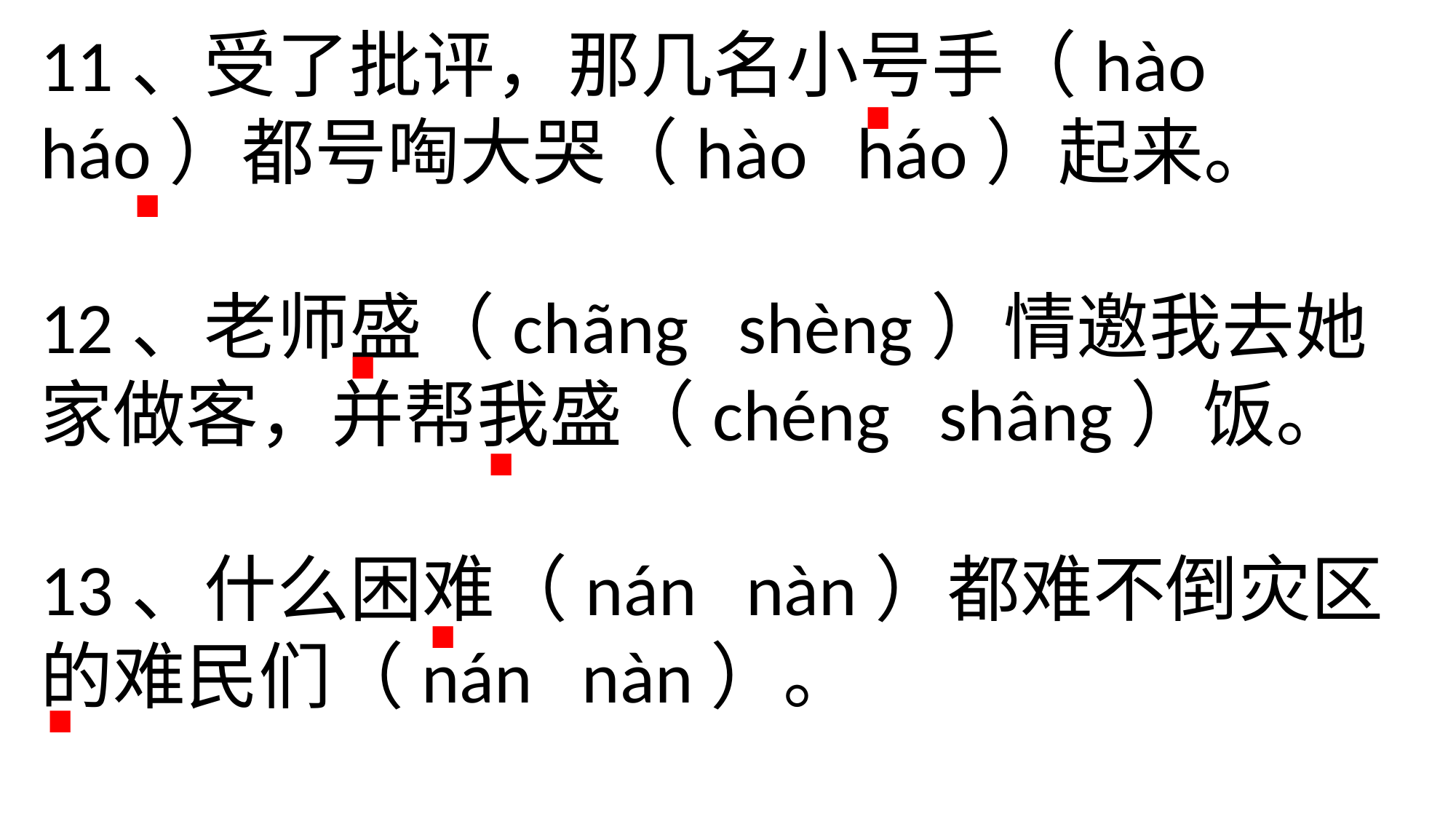

.
11、受了批评，那几名小号手（hào   háo）都号啕大哭（hào   háo）起来。

12、老师盛（chãng   shèng）情邀我去她家做客，并帮我盛（chéng   shâng）饭。

13、什么困难（nán   nàn）都难不倒灾区的难民们（nán   nàn）。
.
.
.
.
.